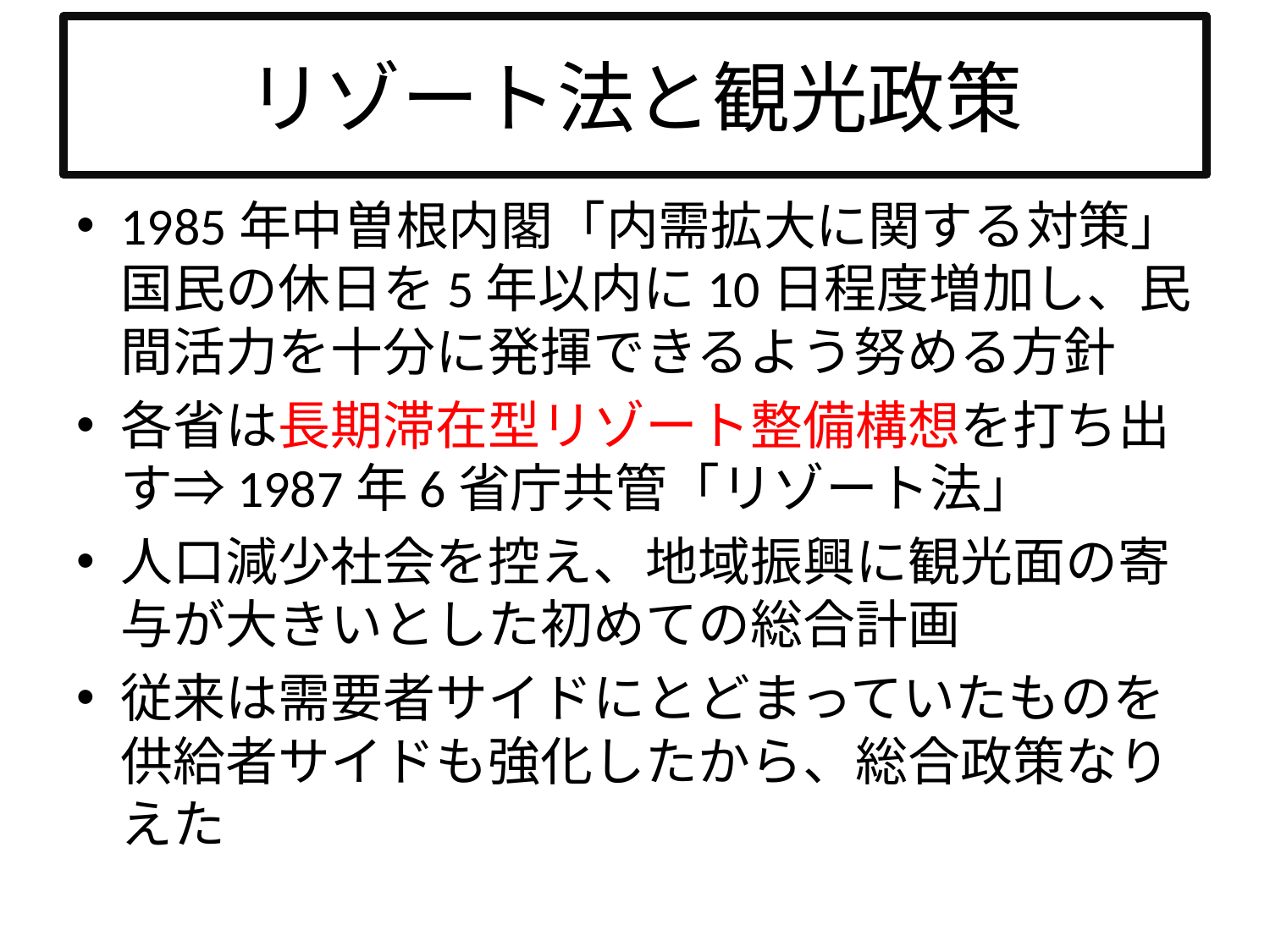

# リゾート法と観光政策
1985年中曽根内閣「内需拡大に関する対策」国民の休日を5年以内に10日程度増加し、民間活力を十分に発揮できるよう努める方針
各省は長期滞在型リゾート整備構想を打ち出す⇒1987年6省庁共管「リゾート法」
人口減少社会を控え、地域振興に観光面の寄与が大きいとした初めての総合計画
従来は需要者サイドにとどまっていたものを供給者サイドも強化したから、総合政策なりえた